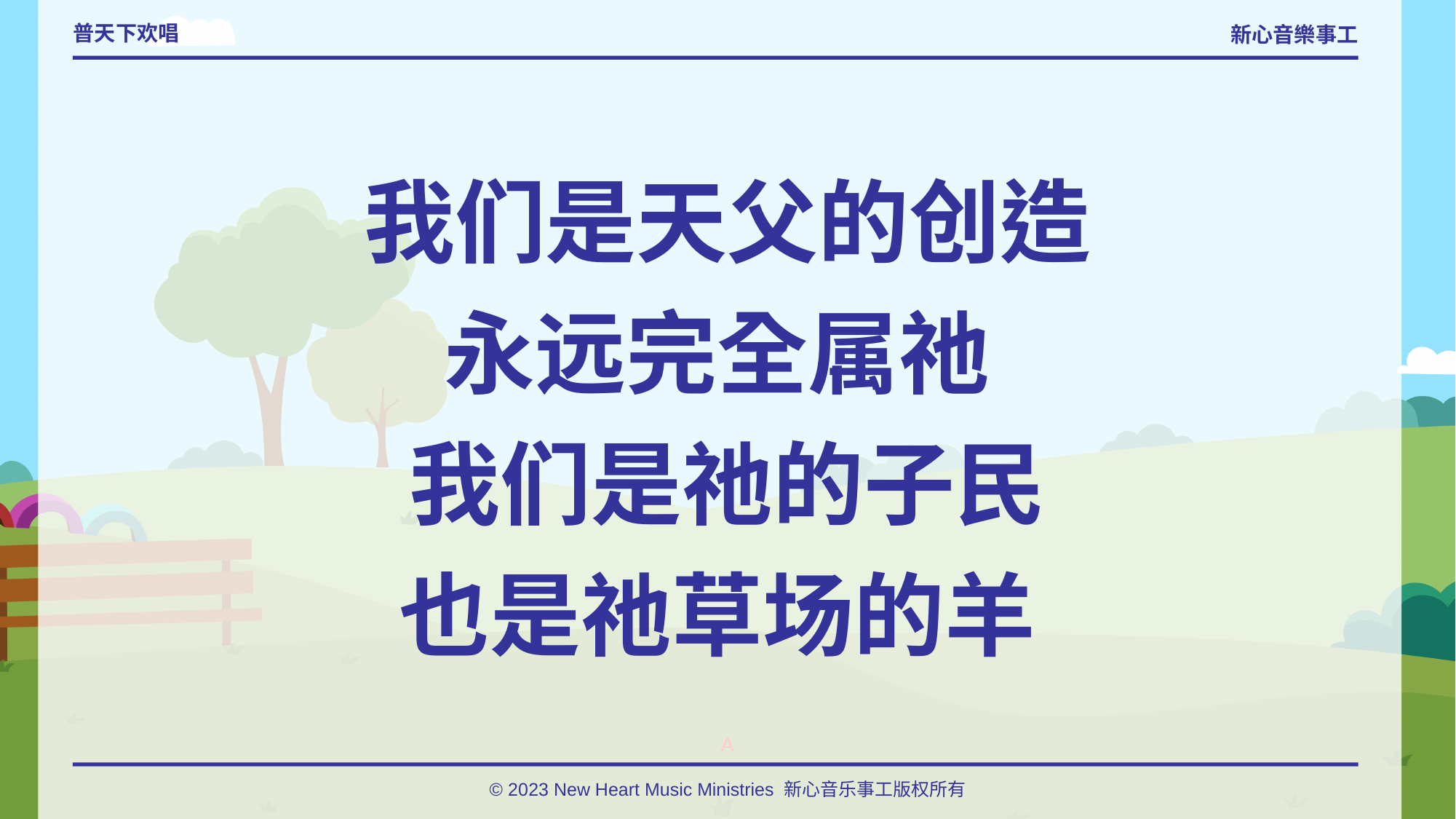

# 普天下欢唱
我们是天父的创造
永远完全属祂
我们是祂的子民
也是祂草场的羊
A
© 2023 New Heart Music Ministries 新心音乐事工版权所有